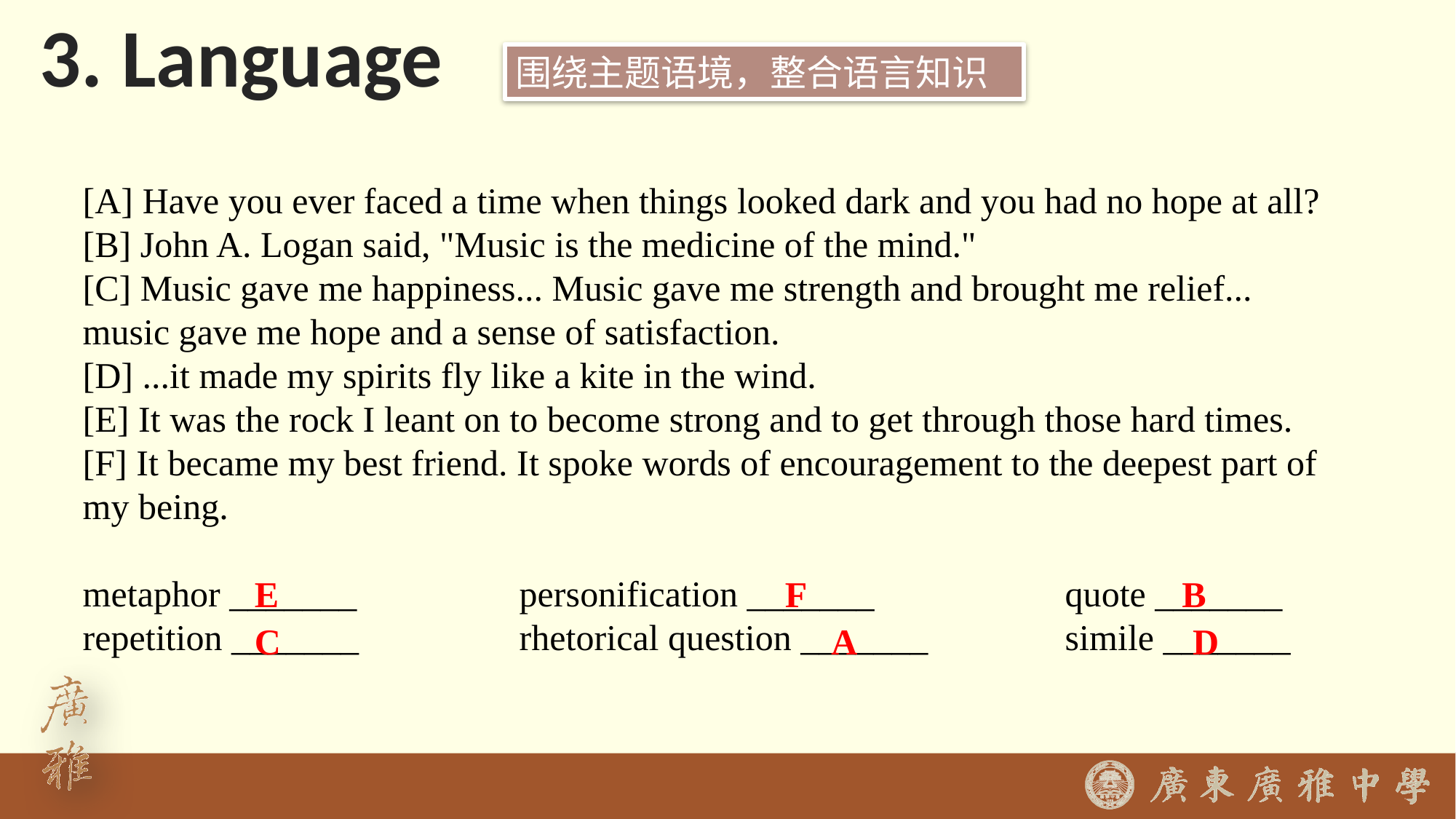

3. Language
围绕主题语境，整合语言知识
[A] Have you ever faced a time when things looked dark and you had no hope at all?
[B] John A. Logan said, "Music is the medicine of the mind."
[C] Music gave me happiness... Music gave me strength and brought me relief... music gave me hope and a sense of satisfaction.
[D] ...it made my spirits fly like a kite in the wind.
[E] It was the rock I leant on to become strong and to get through those hard times.
[F] It became my best friend. It spoke words of encouragement to the deepest part of my being.

metaphor _______		personification _______		quote _______
repetition _______		rhetorical question _______		simile _______
E
F
B
C
A
D